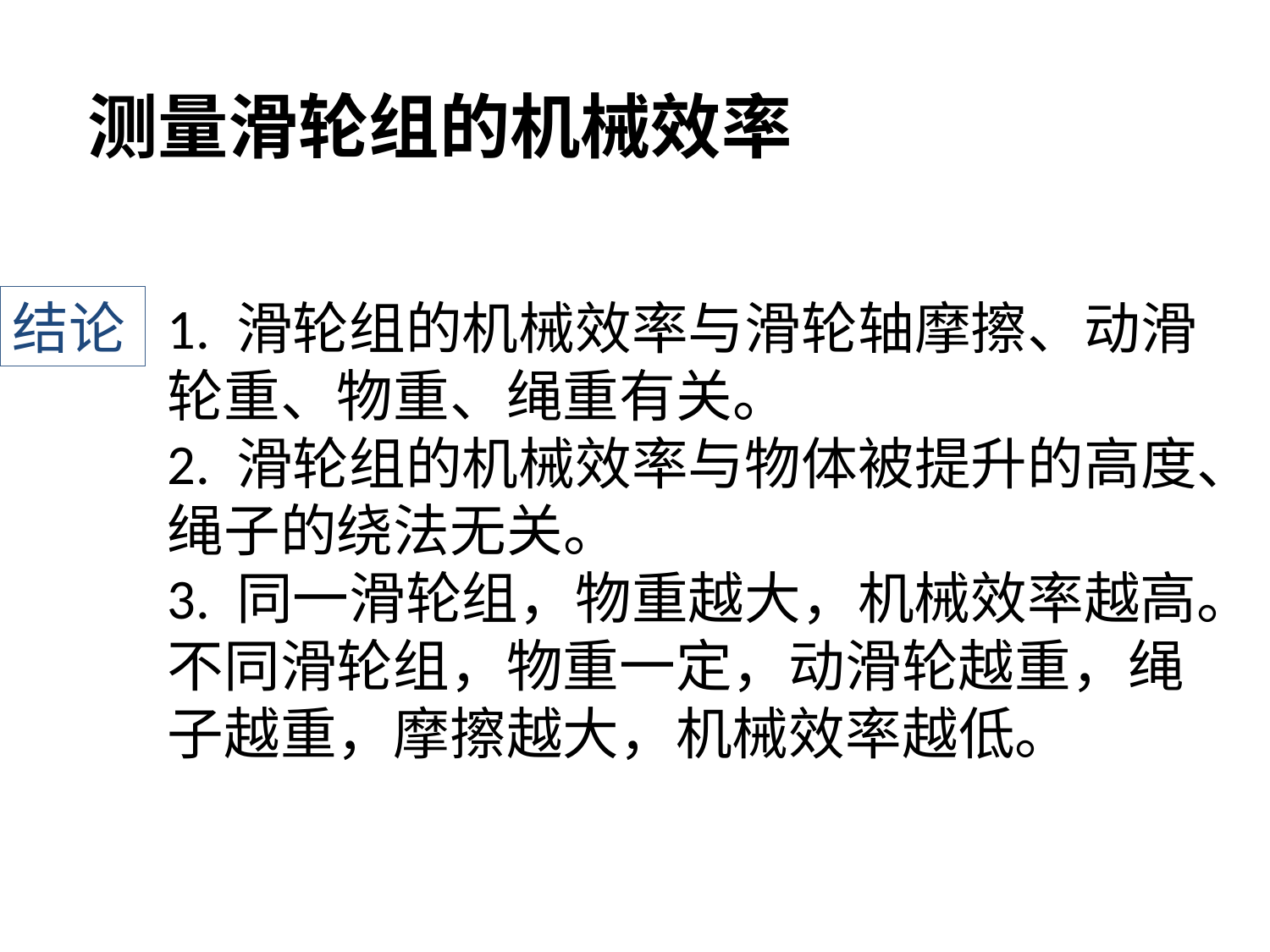

测量滑轮组的机械效率
结论
1. 滑轮组的机械效率与滑轮轴摩擦、动滑轮重、物重、绳重有关。
2. 滑轮组的机械效率与物体被提升的高度、绳子的绕法无关。
3. 同一滑轮组，物重越大，机械效率越高。不同滑轮组，物重一定，动滑轮越重，绳子越重，摩擦越大，机械效率越低。